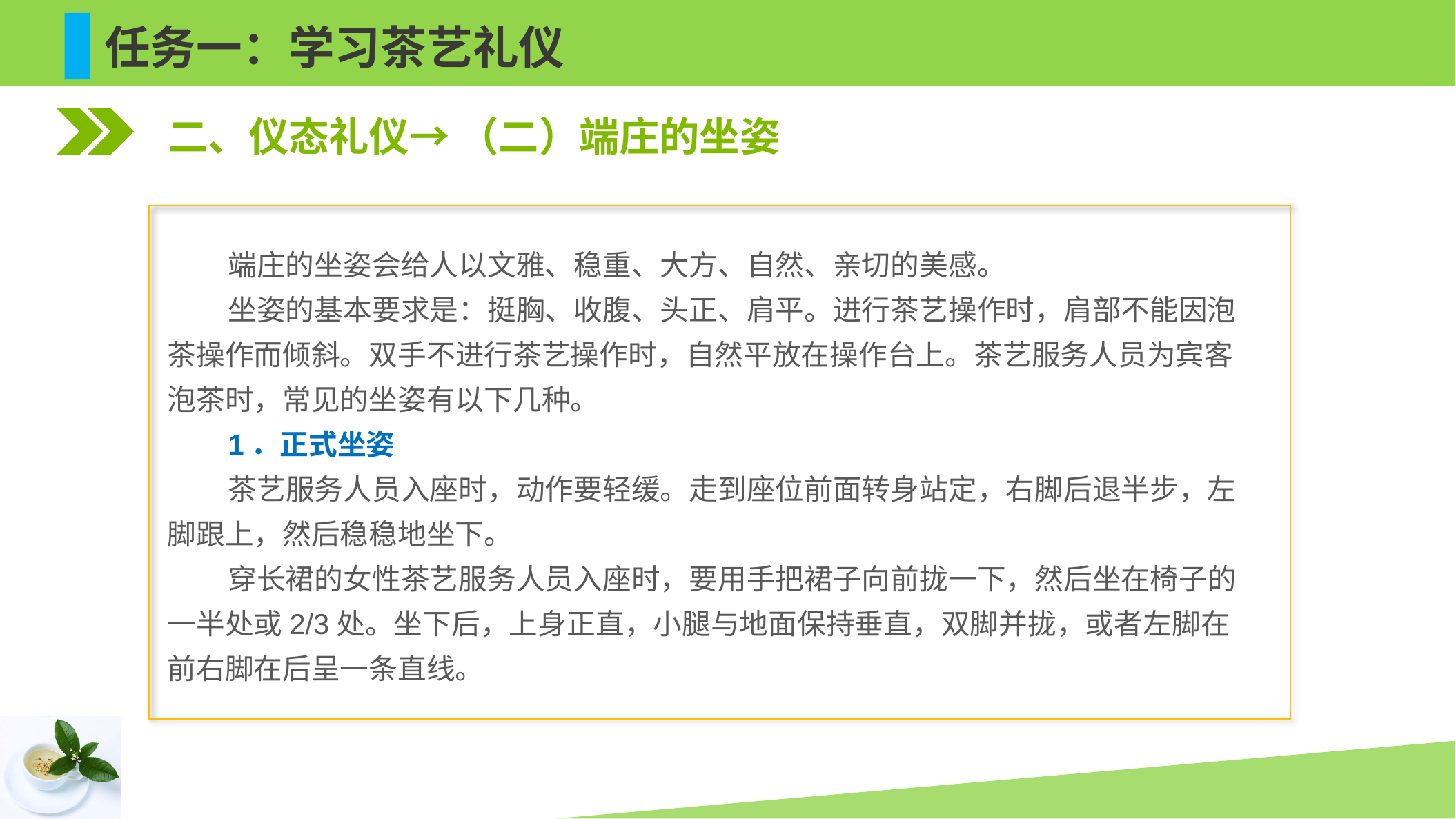

任务一：学习茶艺礼仪
二、仪态礼仪→ （二）端庄的坐姿

端庄的坐姿会给人以文雅、稳重、大方、自然、亲切的美感。
坐姿的基本要求是：挺胸、收腹、头正、肩平。进行茶艺操作时，肩部不能因泡茶操作而倾斜。双手不进行茶艺操作时，自然平放在操作台上。茶艺服务人员为宾客泡茶时，常见的坐姿有以下几种。
1．正式坐姿
茶艺服务人员入座时，动作要轻缓。走到座位前面转身站定，右脚后退半步，左脚跟上，然后稳稳地坐下。
穿长裙的女性茶艺服务人员入座时，要用手把裙子向前拢一下，然后坐在椅子的一半处或2/3处。坐下后，上身正直，小腿与地面保持垂直，双脚并拢，或者左脚在前右脚在后呈一条直线。